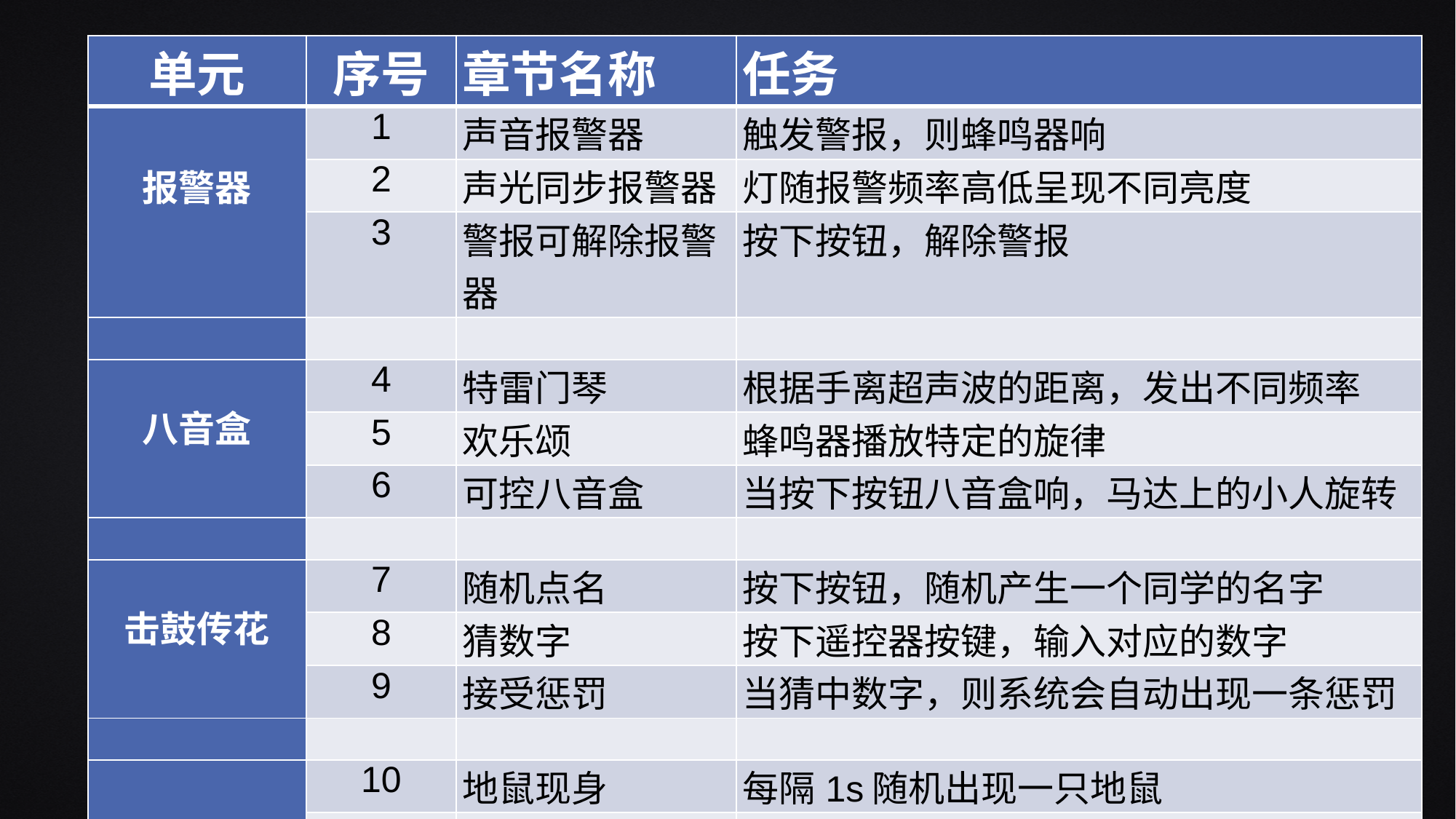

| 单元 | 序号 | 章节名称 | 任务 |
| --- | --- | --- | --- |
| 报警器 | 1 | 声音报警器 | 触发警报，则蜂鸣器响 |
|  | 2 | 声光同步报警器 | 灯随报警频率高低呈现不同亮度 |
|  | 3 | 警报可解除报警器 | 按下按钮，解除警报 |
|  |  |  |  |
| 八音盒 | 4 | 特雷门琴 | 根据手离超声波的距离，发出不同频率 |
|  | 5 | 欢乐颂 | 蜂鸣器播放特定的旋律 |
|  | 6 | 可控八音盒 | 当按下按钮八音盒响，马达上的小人旋转 |
|  |  |  |  |
| 击鼓传花 | 7 | 随机点名 | 按下按钮，随机产生一个同学的名字 |
|  | 8 | 猜数字 | 按下遥控器按键，输入对应的数字 |
|  | 9 | 接受惩罚 | 当猜中数字，则系统会自动出现一条惩罚 |
|  |  |  |  |
| 欢乐打地鼠 | 10 | 地鼠现身 | 每隔1s随机出现一只地鼠 |
|  | 11 | 消灭地鼠 | 打中地鼠，分数增加 |
|  | 12 | 游戏结束 | 当1S内未打或者打错，游戏失败 |